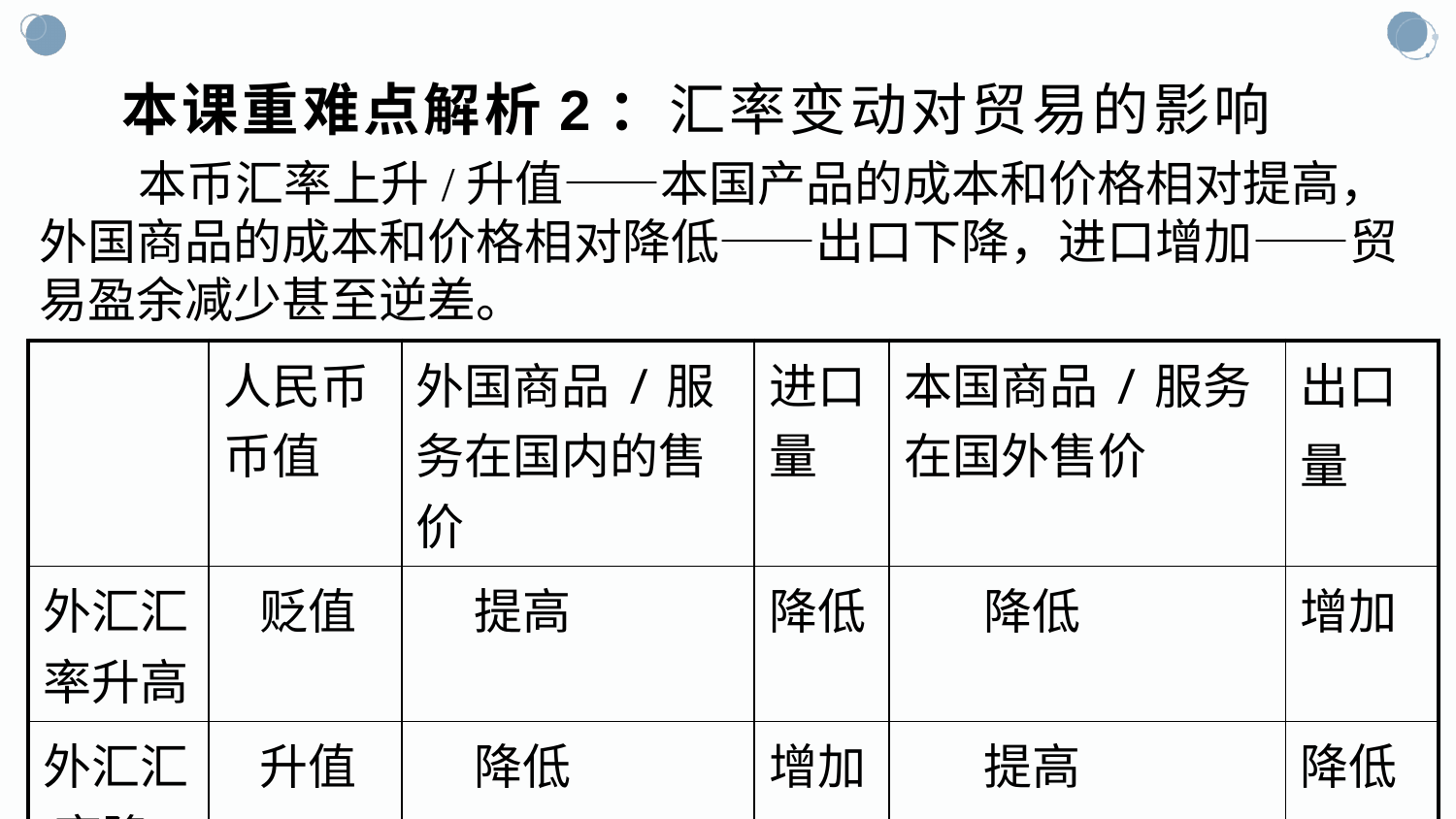

# 本课重难点解析2：汇率变动对贸易的影响
        本币汇率上升/升值——本国产品的成本和价格相对提高，外国商品的成本和价格相对降低——出口下降，进口增加——贸易盈余减少甚至逆差。
|  | 人民币币值 | 外国商品/服务在国内的售价 | 进口量 | 本国商品/服务在国外售价 | 出口 量 |
| --- | --- | --- | --- | --- | --- |
| 外汇汇率升高 | 贬值 | 提高 | 降低 | 降低 | 增加 |
| 外汇汇 率降低 | 升值 | 降低 | 增加 | 提高 | 降低 |